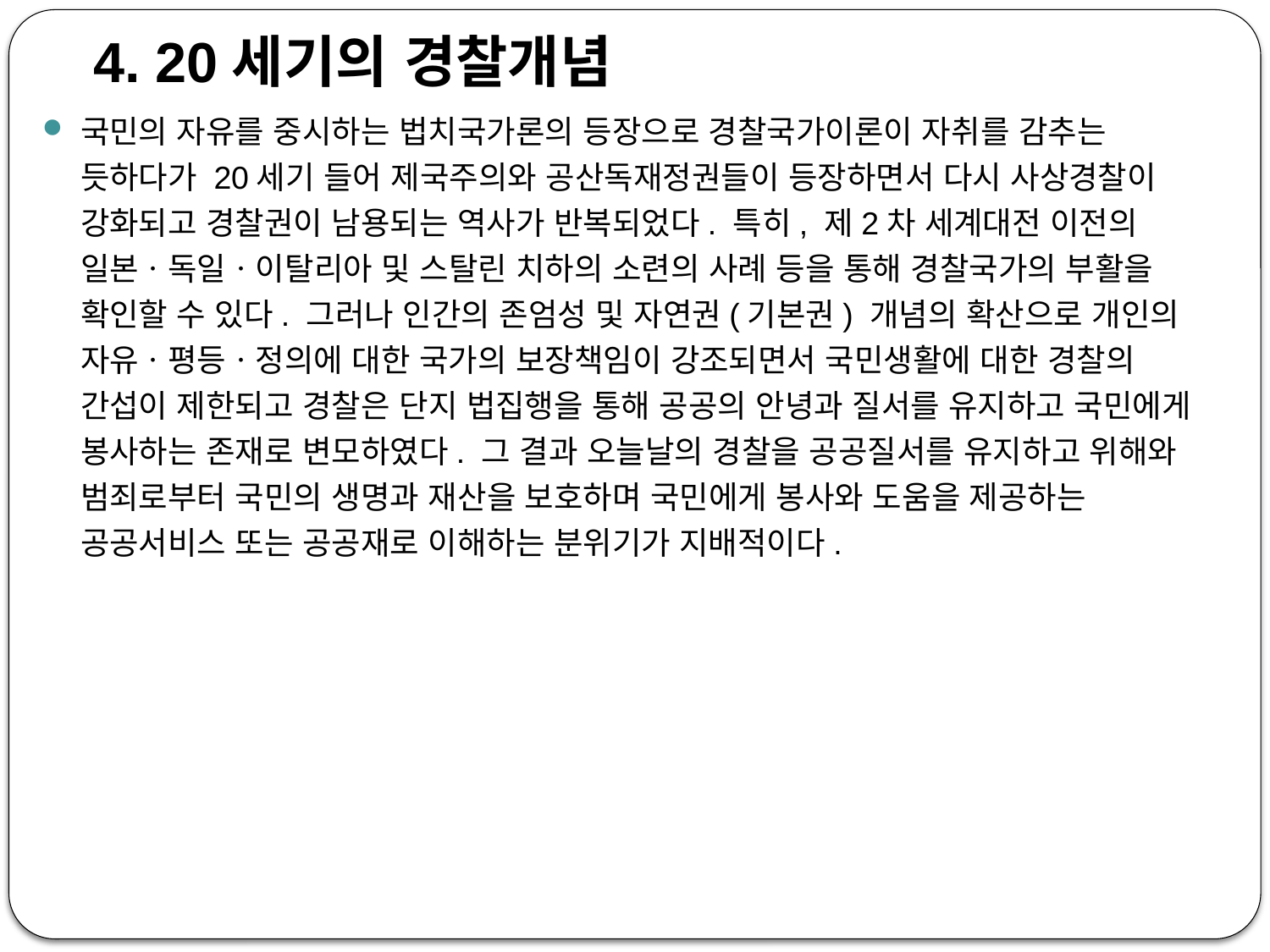

4. 20세기의 경찰개념
국민의 자유를 중시하는 법치국가론의 등장으로 경찰국가이론이 자취를 감추는 듯하다가 20세기 들어 제국주의와 공산독재정권들이 등장하면서 다시 사상경찰이 강화되고 경찰권이 남용되는 역사가 반복되었다. 특히, 제2차 세계대전 이전의 일본ㆍ독일ㆍ이탈리아 및 스탈린 치하의 소련의 사례 등을 통해 경찰국가의 부활을 확인할 수 있다. 그러나 인간의 존엄성 및 자연권(기본권) 개념의 확산으로 개인의 자유ㆍ평등ㆍ정의에 대한 국가의 보장책임이 강조되면서 국민생활에 대한 경찰의 간섭이 제한되고 경찰은 단지 법집행을 통해 공공의 안녕과 질서를 유지하고 국민에게 봉사하는 존재로 변모하였다. 그 결과 오늘날의 경찰을 공공질서를 유지하고 위해와 범죄로부터 국민의 생명과 재산을 보호하며 국민에게 봉사와 도움을 제공하는 공공서비스 또는 공공재로 이해하는 분위기가 지배적이다.